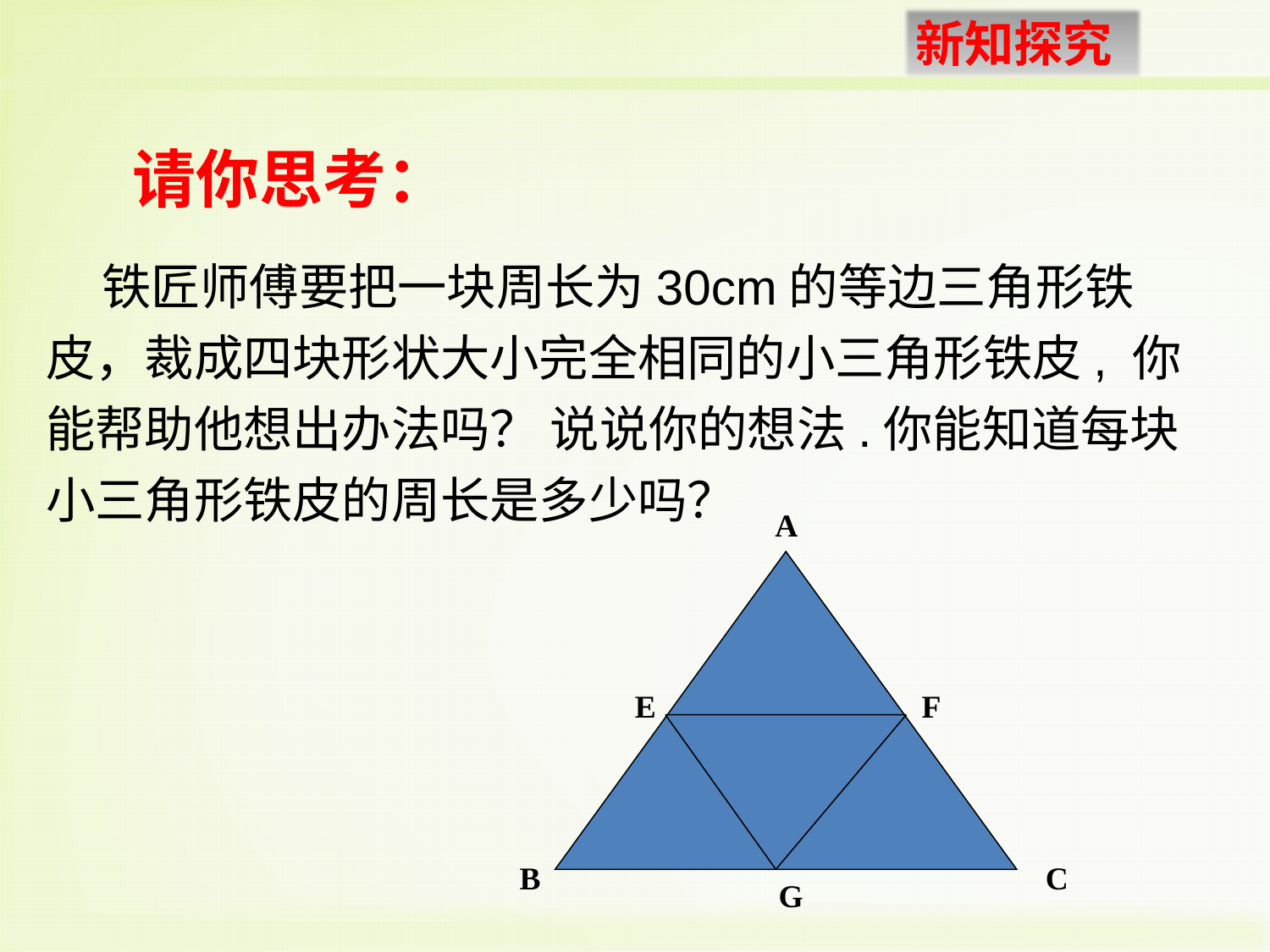

请你思考：
    铁匠师傅要把一块周长为30cm的等边三角形铁皮，裁成四块形状大小完全相同的小三角形铁皮, 你能帮助他想出办法吗？ 说说你的想法.你能知道每块小三角形铁皮的周长是多少吗？
A

E
F

B
C
G